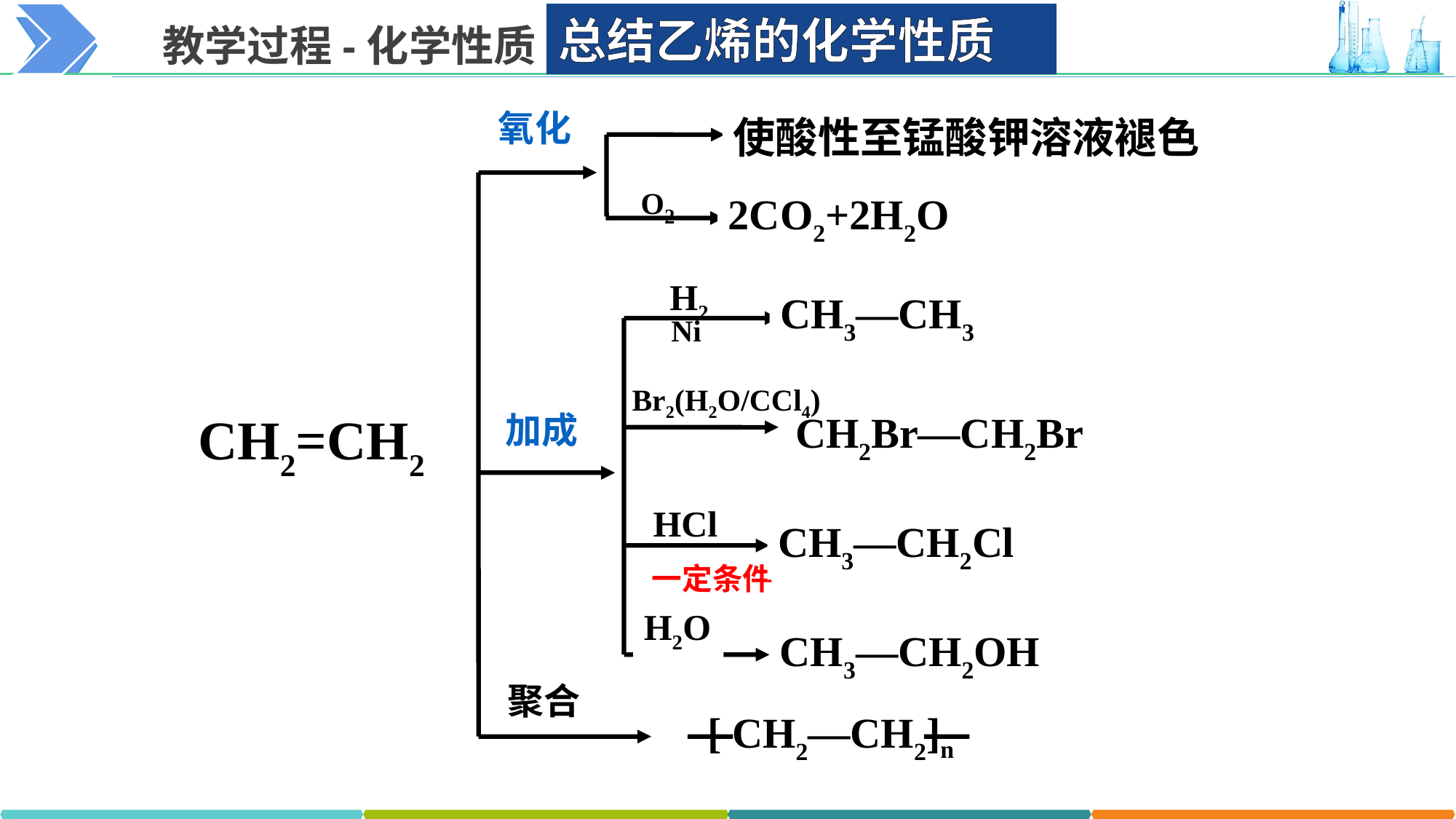

总结乙烯的化学性质
教学过程-化学性质
氧化
使酸性至锰酸钾溶液褪色

2CO2+2H2O

 H2
CH3—CH3
Ni

Br2(H2O/CCl4)
CH2=CH2
CH2Br—CH2Br
加成

HCl
CH3—CH2Cl

 一定条件
H2O
CH3—CH2OH

聚合
[ CH2—CH2]n

O2